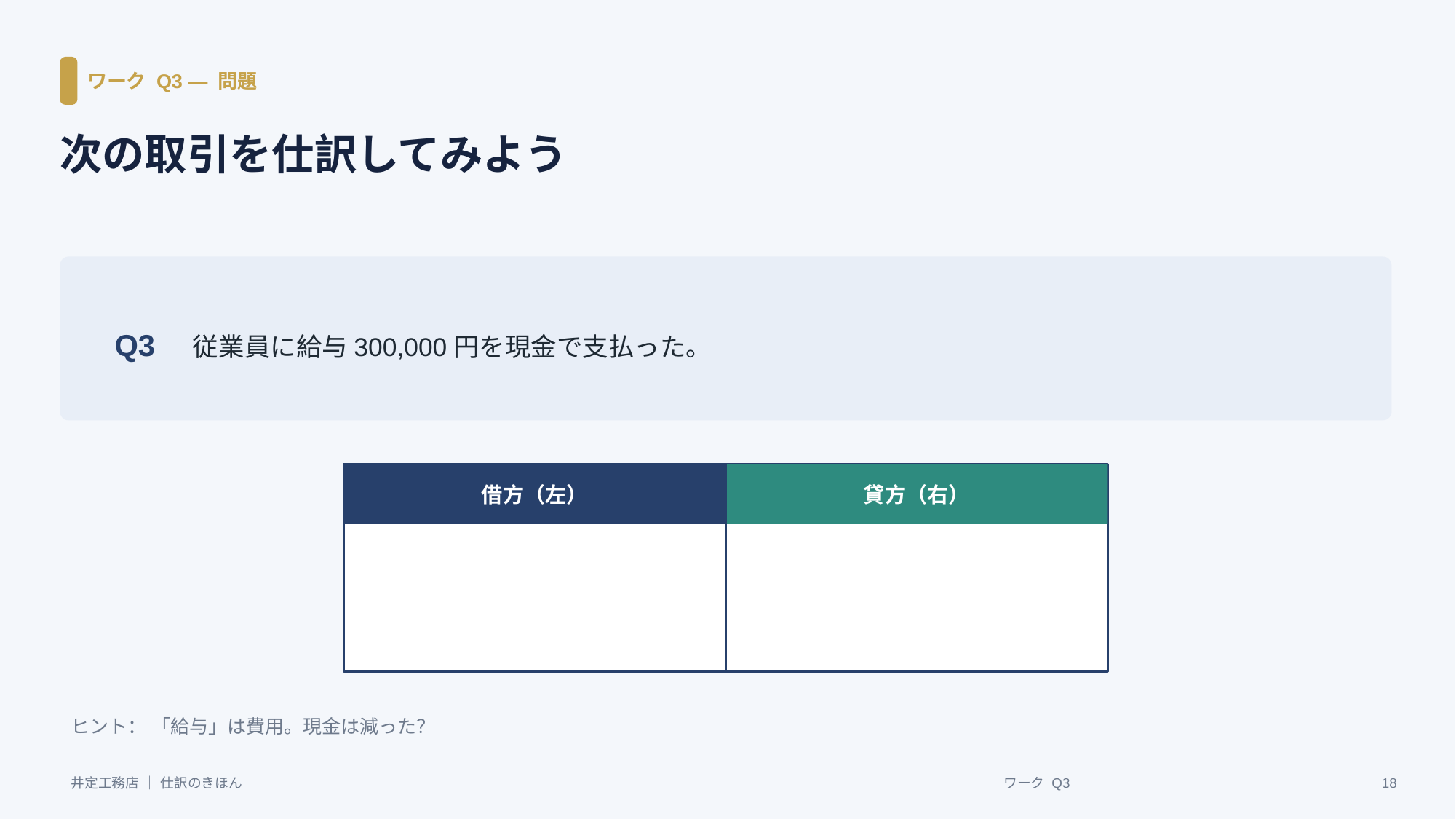

ワーク Q3 ― 問題
次の取引を仕訳してみよう

Q3　従業員に給与300,000円を現金で支払った。

借方（左）

貸方（右）
ヒント： 「給与」は費用。現金は減った？
井定工務店 ｜ 仕訳のきほん
ワーク Q3
18